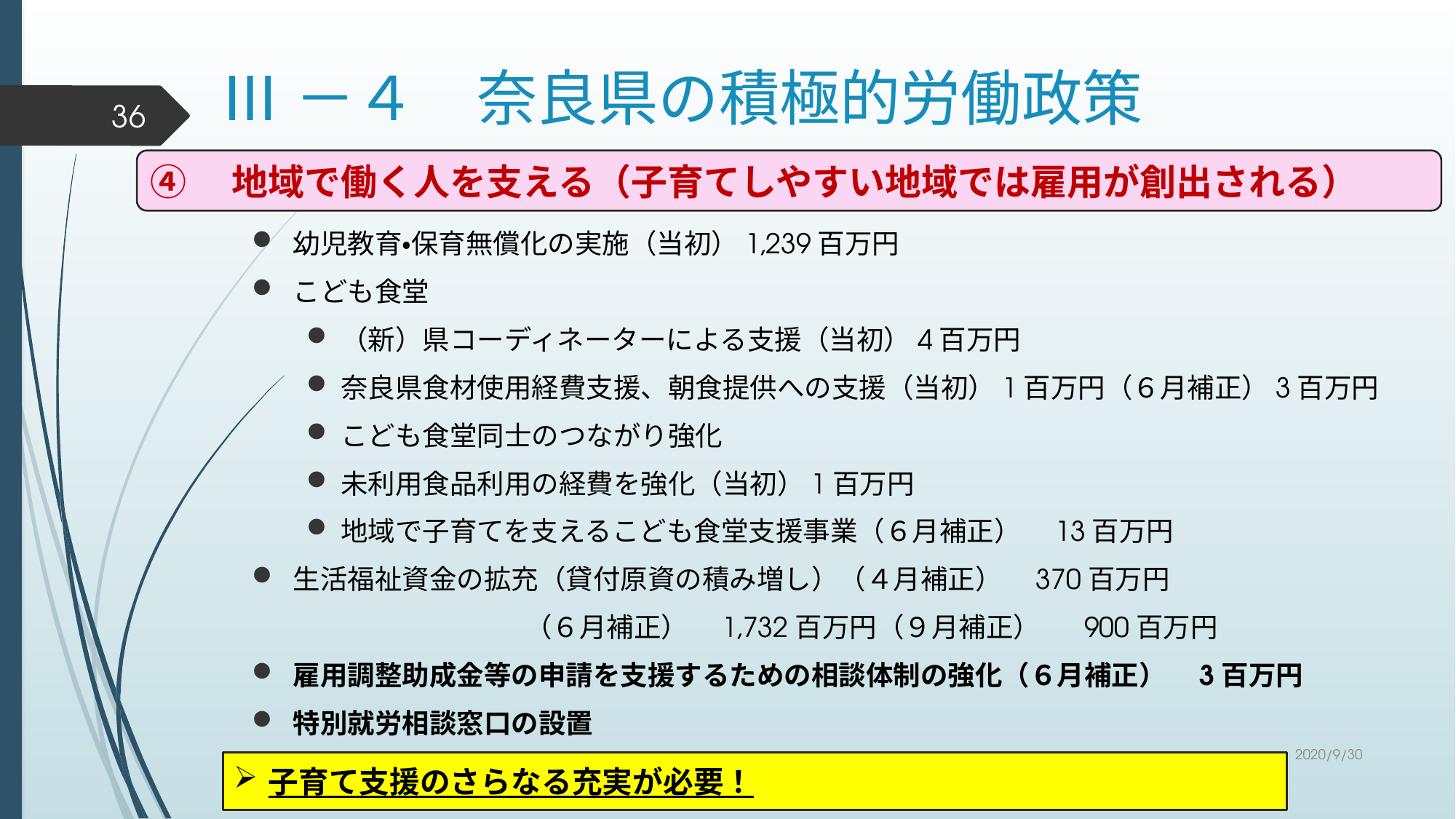

Ⅲ－４　奈良県の積極的労働政策
36
④　地域で働く人を支える（子育てしやすい地域では雇用が創出される）
幼児教育・保育無償化の実施（当初）1,239百万円
こども食堂
（新）県コーディネーターによる支援（当初）4百万円
奈良県食材使用経費支援、朝食提供への支援（当初）1百万円（６月補正）3百万円
こども食堂同士のつながり強化
未利用食品利用の経費を強化（当初）1百万円
地域で子育てを支えるこども食堂支援事業（６月補正）　13百万円
生活福祉資金の拡充（貸付原資の積み増し）（４月補正）　370百万円
　　　　　　　　　　（６月補正）　1,732百万円（９月補正）      900百万円
雇用調整助成金等の申請を支援するための相談体制の強化（６月補正）　3百万円
特別就労相談窓口の設置

2020/9/30
子育て支援のさらなる充実が必要！